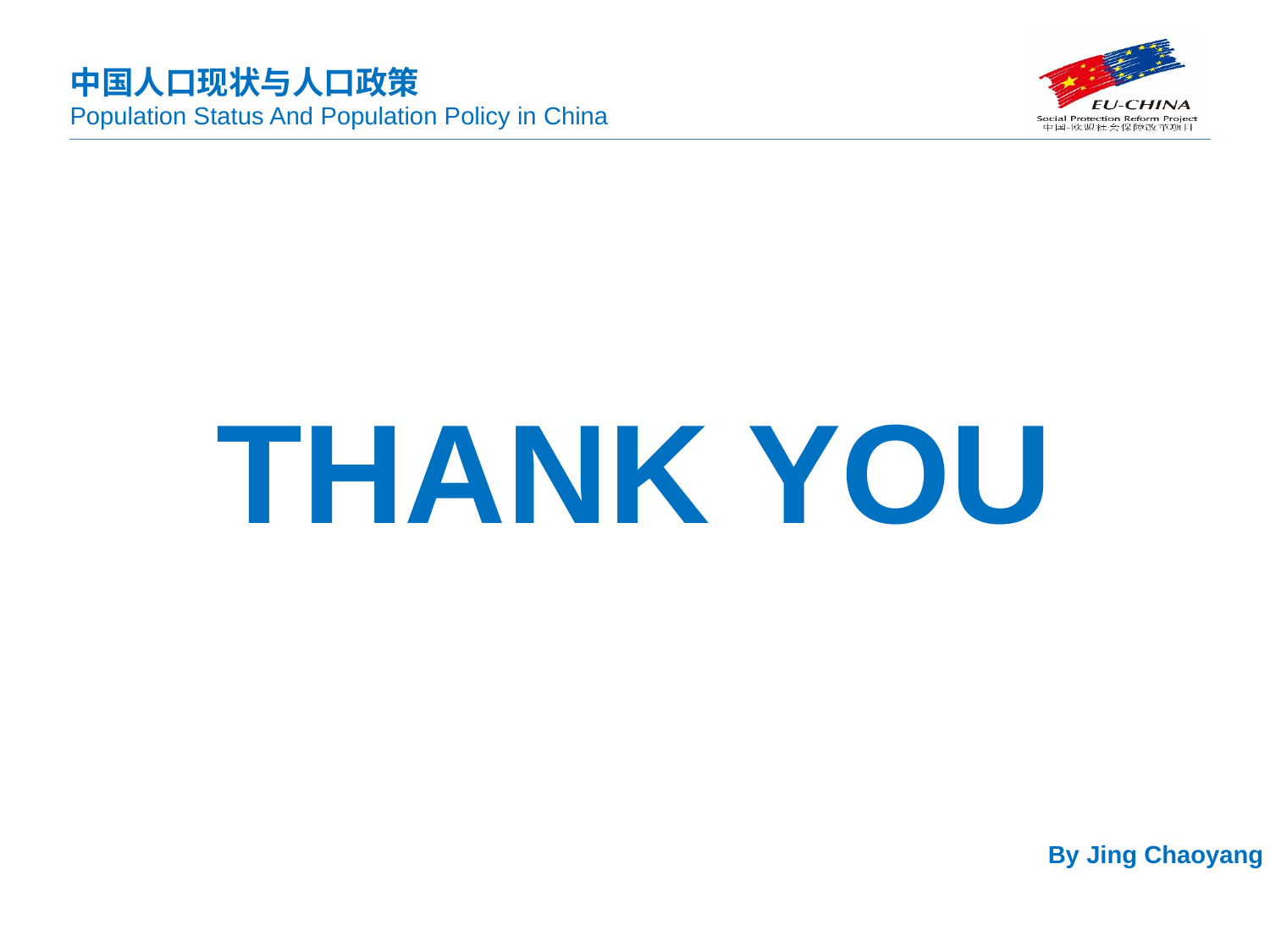

中国人口现状与人口政策
Population Status And Population Policy in China
THANK YOU
By Jing Chaoyang